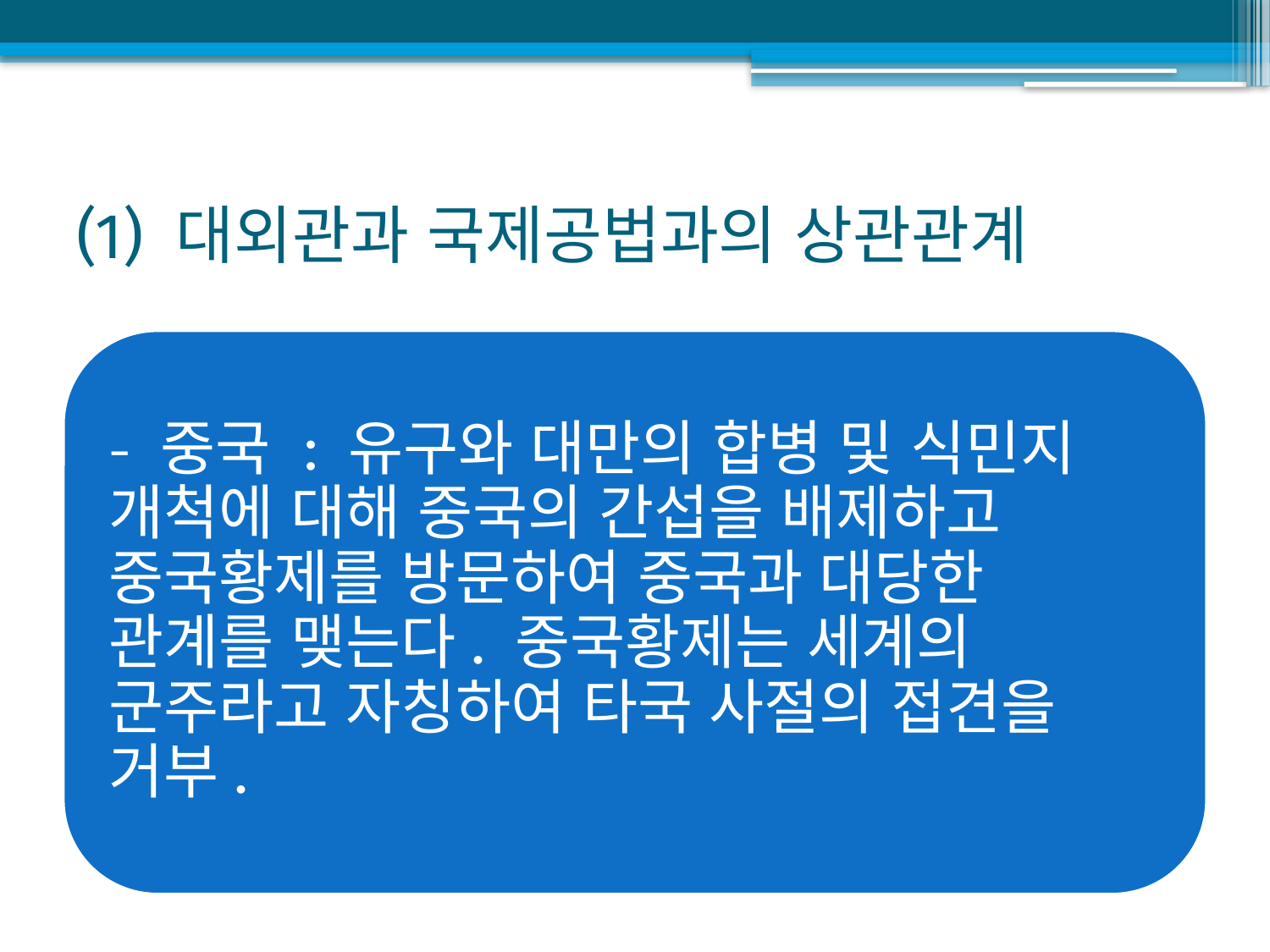

# (1) 대외관과 국제공법과의 상관관계
- 중국 : 유구와 대만의 합병 및 식민지 개척에 대해 중국의 간섭을 배제하고 중국황제를 방문하여 중국과 대당한 관계를 맺는다. 중국황제는 세계의 군주라고 자칭하여 타국 사절의 접견을 거부.